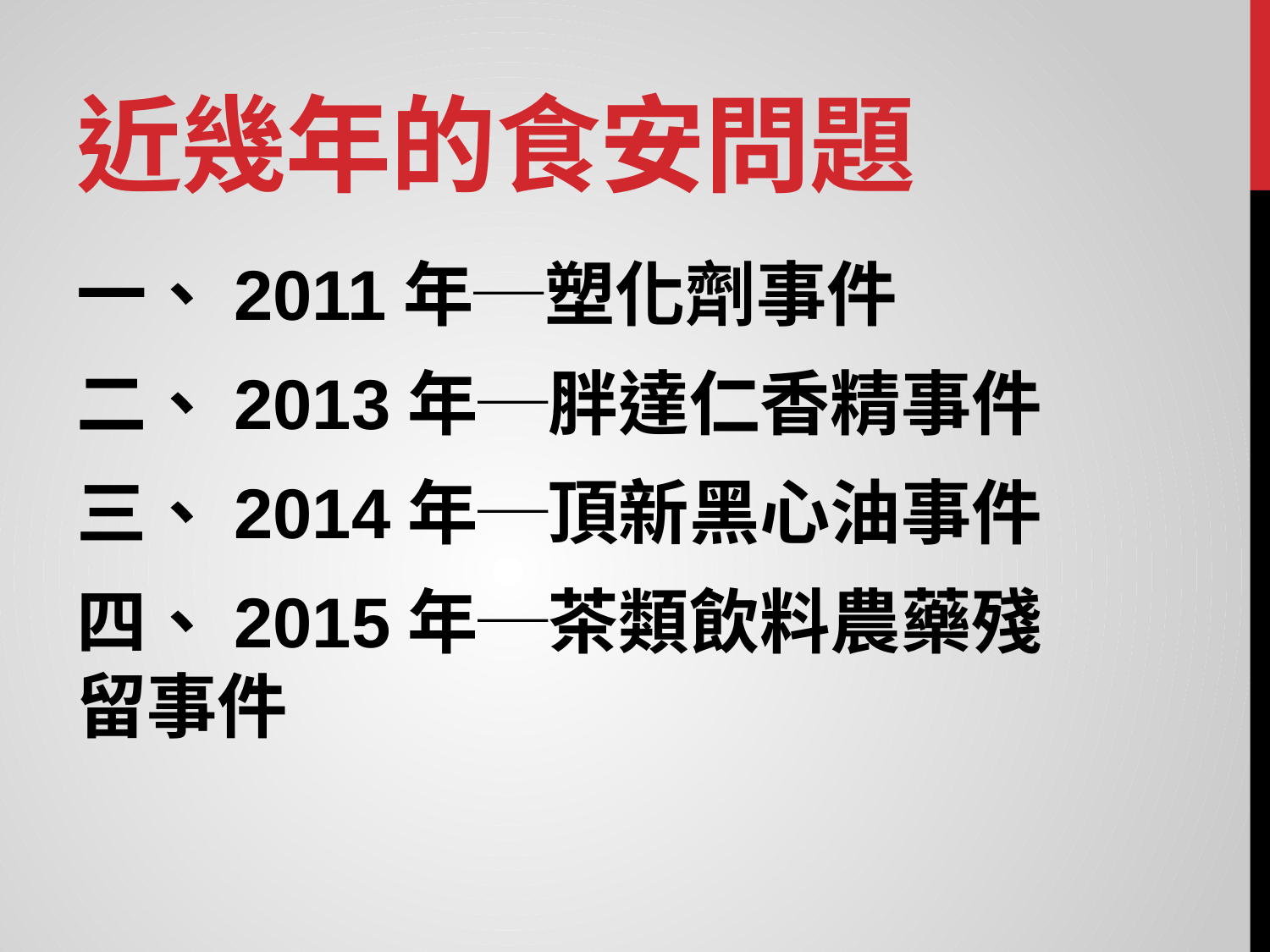

# 近幾年的食安問題
一、2011年─塑化劑事件
二、2013年─胖達仁香精事件
三、2014年─頂新黑心油事件
四、2015年─茶類飲料農藥殘留事件